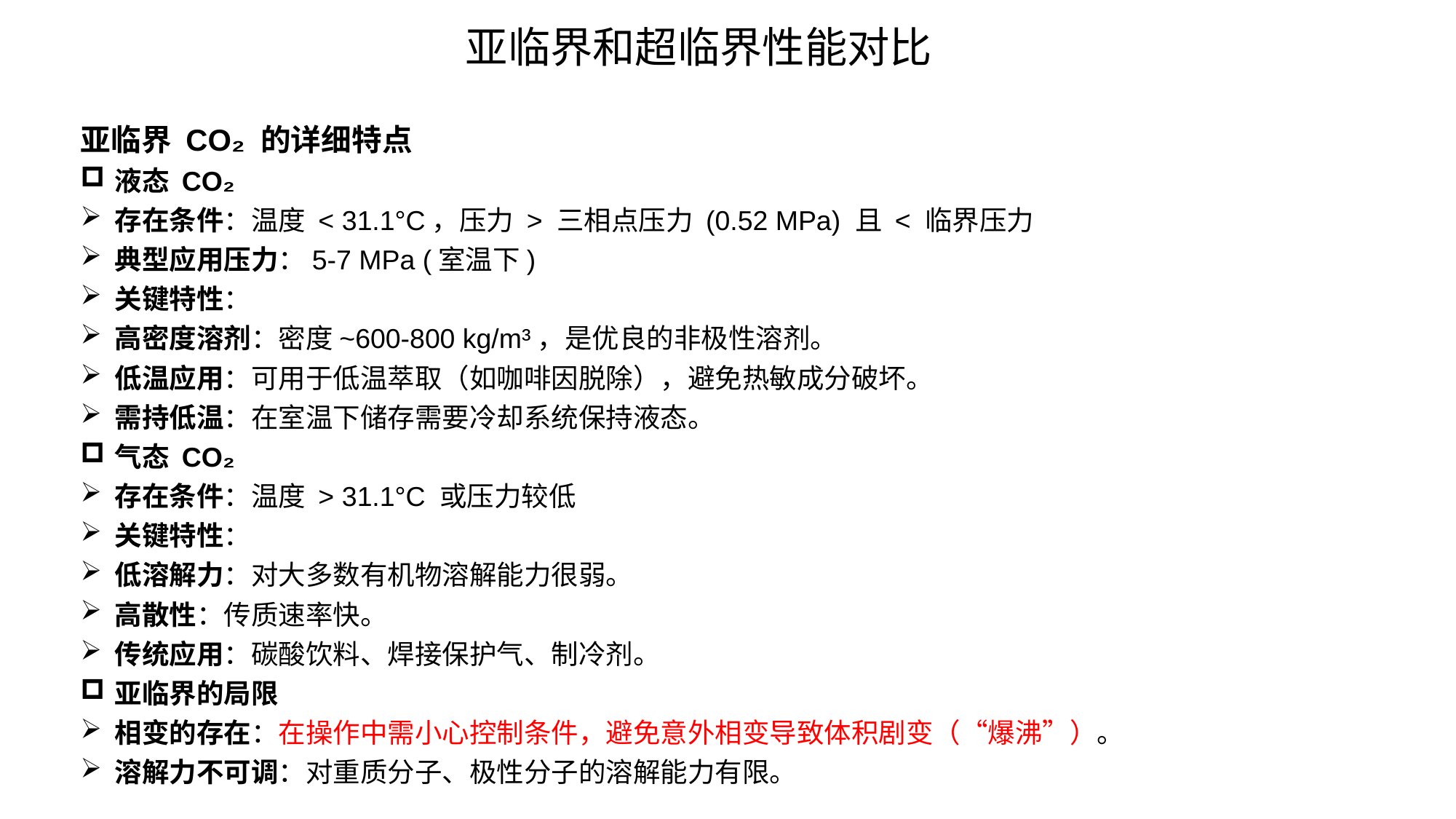

亚临界和超临界性能对比
亚临界 CO₂ 的详细特点
液态 CO₂
存在条件：温度 < 31.1°C，压力 > 三相点压力 (0.52 MPa) 且 < 临界压力
典型应用压力：5-7 MPa (室温下)
关键特性：
高密度溶剂：密度~600-800 kg/m³，是优良的非极性溶剂。
低温应用：可用于低温萃取（如咖啡因脱除），避免热敏成分破坏。
需持低温：在室温下储存需要冷却系统保持液态。
气态 CO₂
存在条件：温度 > 31.1°C 或压力较低
关键特性：
低溶解力：对大多数有机物溶解能力很弱。
高散性：传质速率快。
传统应用：碳酸饮料、焊接保护气、制冷剂。
亚临界的局限
相变的存在：在操作中需小心控制条件，避免意外相变导致体积剧变（“爆沸”）。
溶解力不可调：对重质分子、极性分子的溶解能力有限。